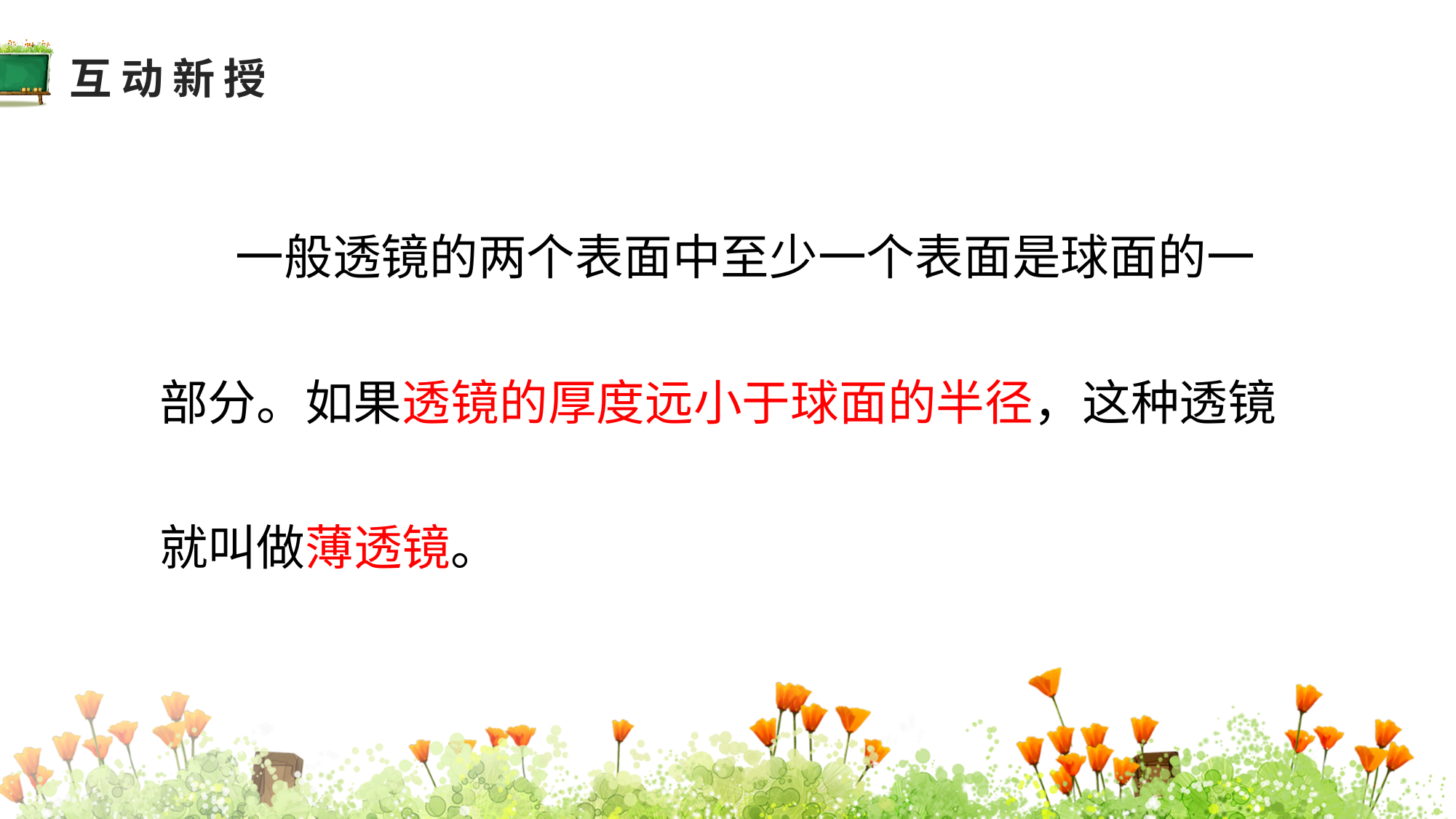

互动新授
一般透镜的两个表面中至少一个表面是球面的一部分。如果透镜的厚度远小于球面的半径，这种透镜就叫做薄透镜。